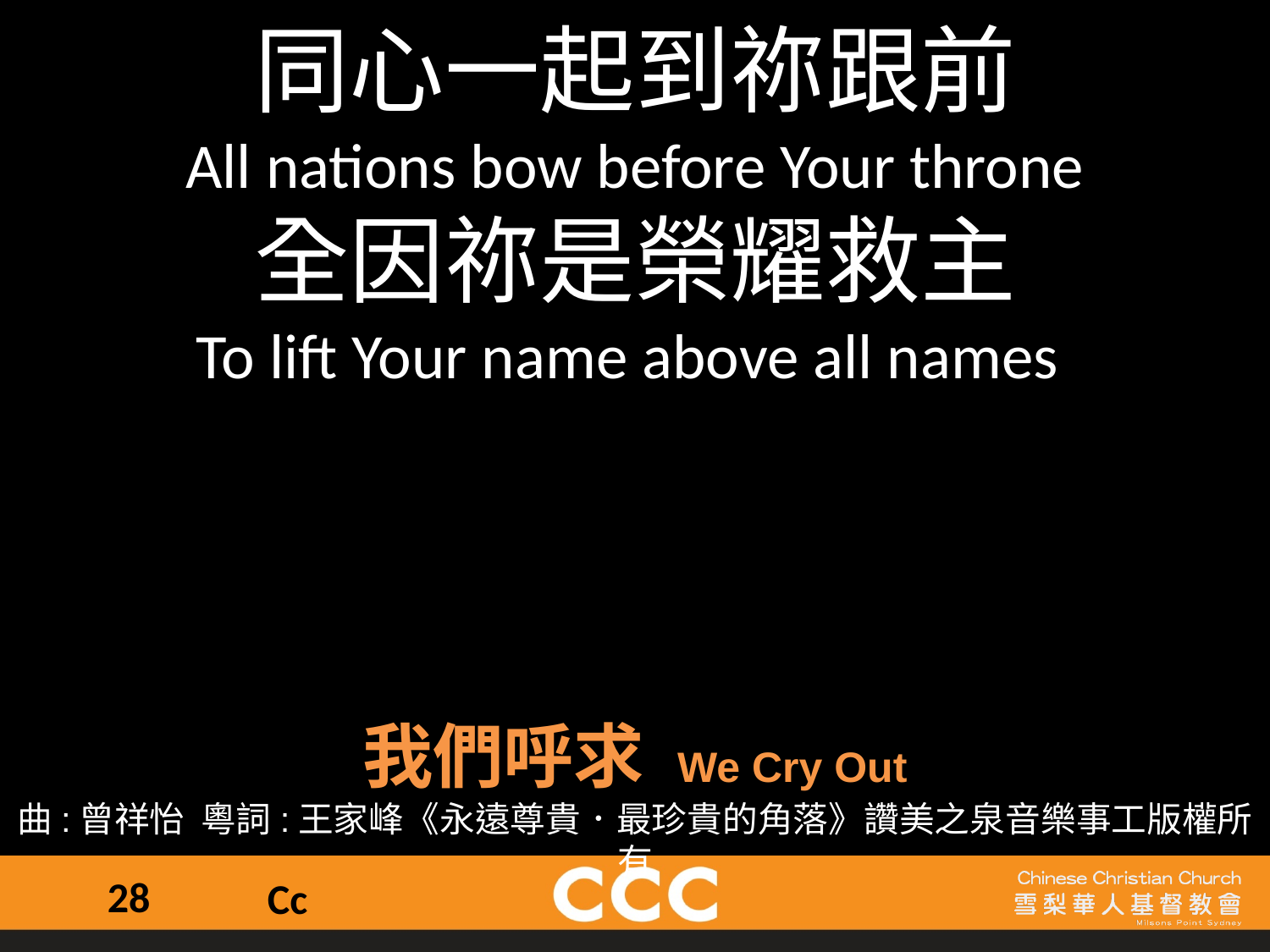

同心一起到祢跟前
All nations bow before Your throne
全因祢是榮耀救主
To lift Your name above all names
我們呼求 We Cry Out
曲:曾祥怡  粵詞:王家峰《永遠尊貴．最珍貴的角落》讚美之泉音樂事工版權所有
28
Cc